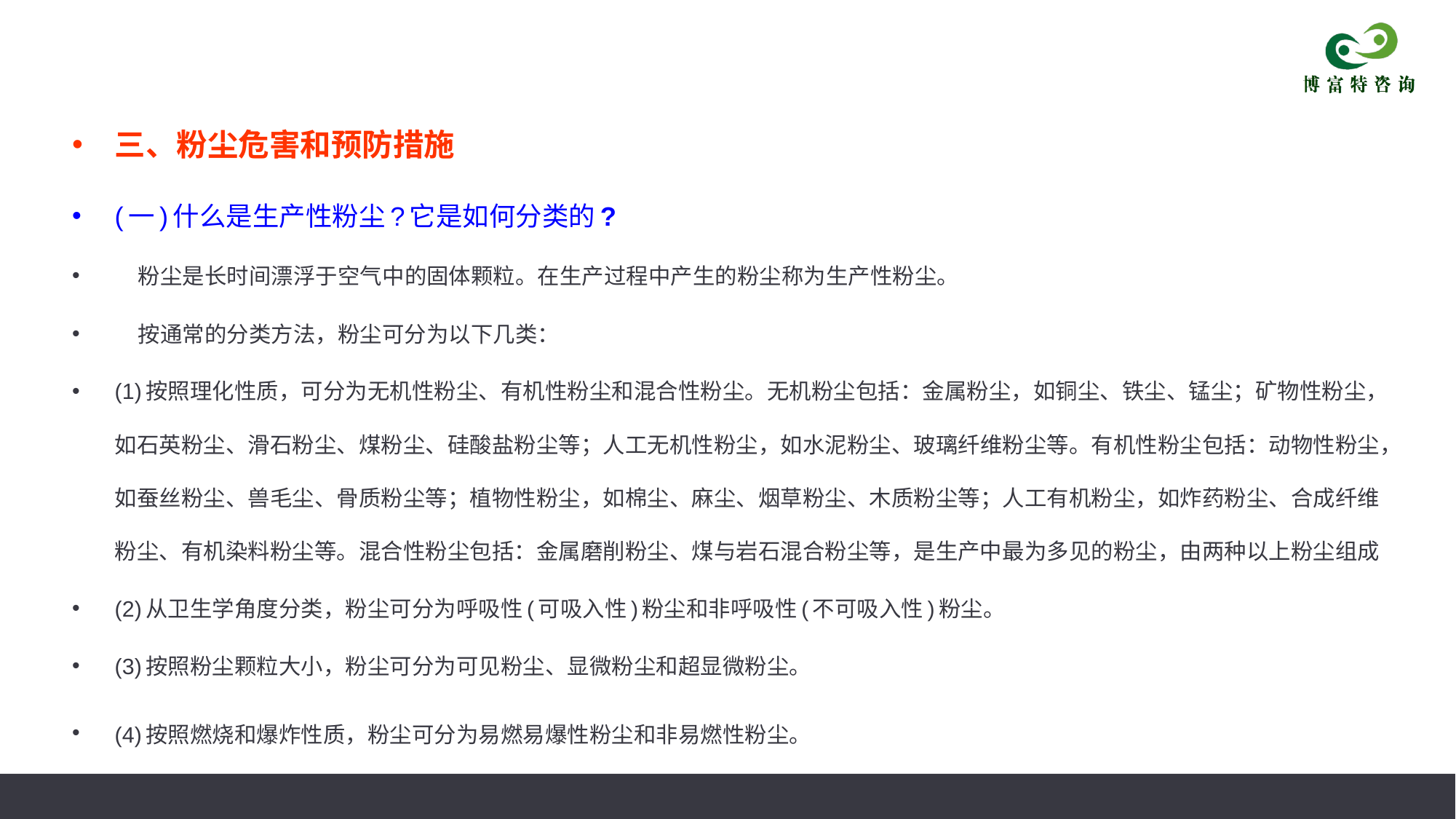

三、粉尘危害和预防措施
(一)什么是生产性粉尘?它是如何分类的?
    粉尘是长时间漂浮于空气中的固体颗粒。在生产过程中产生的粉尘称为生产性粉尘。
    按通常的分类方法，粉尘可分为以下几类：
(1)按照理化性质，可分为无机性粉尘、有机性粉尘和混合性粉尘。无机粉尘包括：金属粉尘，如铜尘、铁尘、锰尘；矿物性粉尘，如石英粉尘、滑石粉尘、煤粉尘、硅酸盐粉尘等；人工无机性粉尘，如水泥粉尘、玻璃纤维粉尘等。有机性粉尘包括：动物性粉尘，如蚕丝粉尘、兽毛尘、骨质粉尘等；植物性粉尘，如棉尘、麻尘、烟草粉尘、木质粉尘等；人工有机粉尘，如炸药粉尘、合成纤维粉尘、有机染料粉尘等。混合性粉尘包括：金属磨削粉尘、煤与岩石混合粉尘等，是生产中最为多见的粉尘，由两种以上粉尘组成
(2)从卫生学角度分类，粉尘可分为呼吸性(可吸入性)粉尘和非呼吸性(不可吸入性)粉尘。
(3)按照粉尘颗粒大小，粉尘可分为可见粉尘、显微粉尘和超显微粉尘。
(4)按照燃烧和爆炸性质，粉尘可分为易燃易爆性粉尘和非易燃性粉尘。